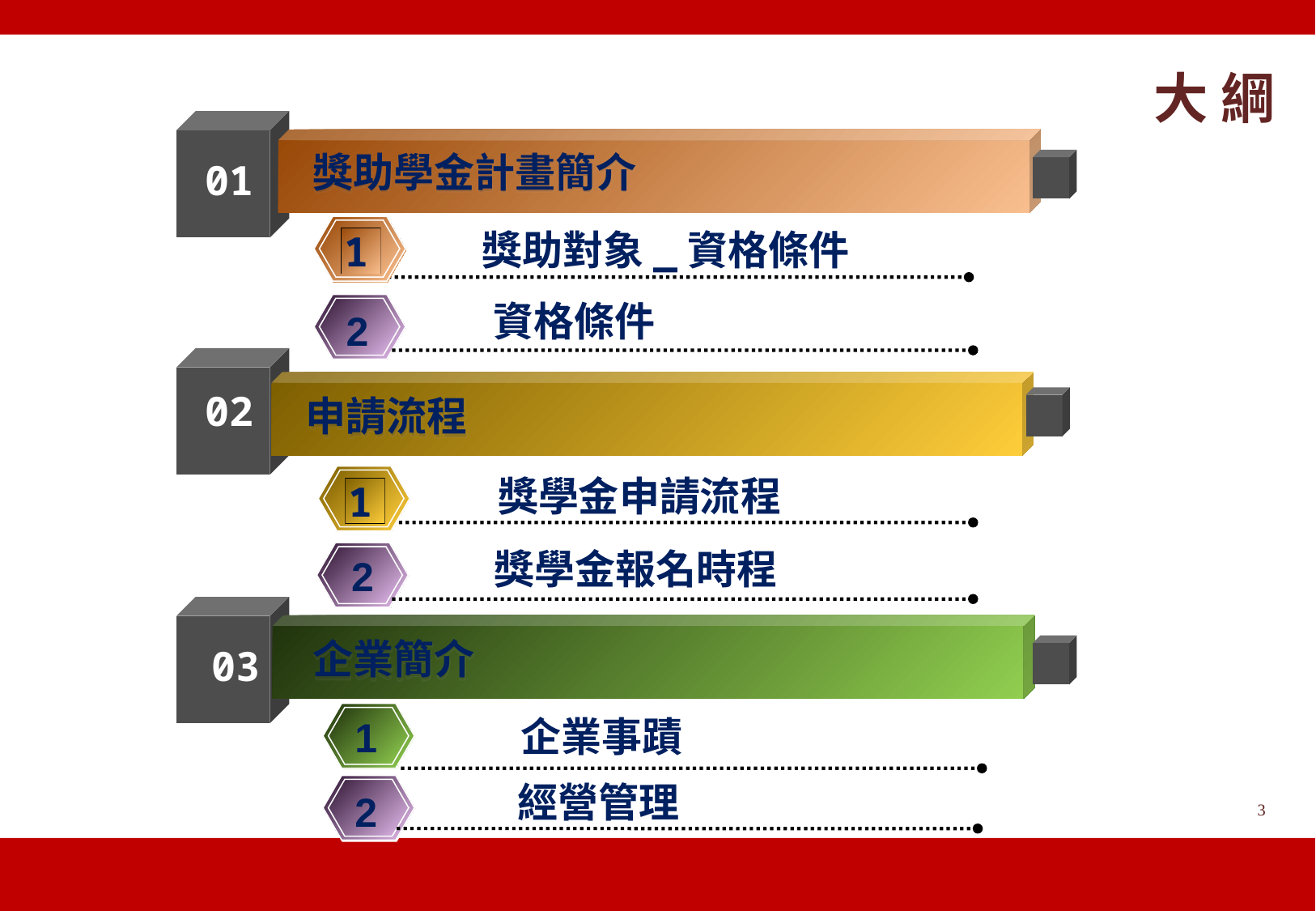

大 綱

獎助學金計畫簡介
01

1
獎助對象_資格條件

資格條件

2

02
申請流程

獎學金申請流程

1

獎學金報名時程

2

企業簡介
03

企業事蹟
1

經營管理

2
3